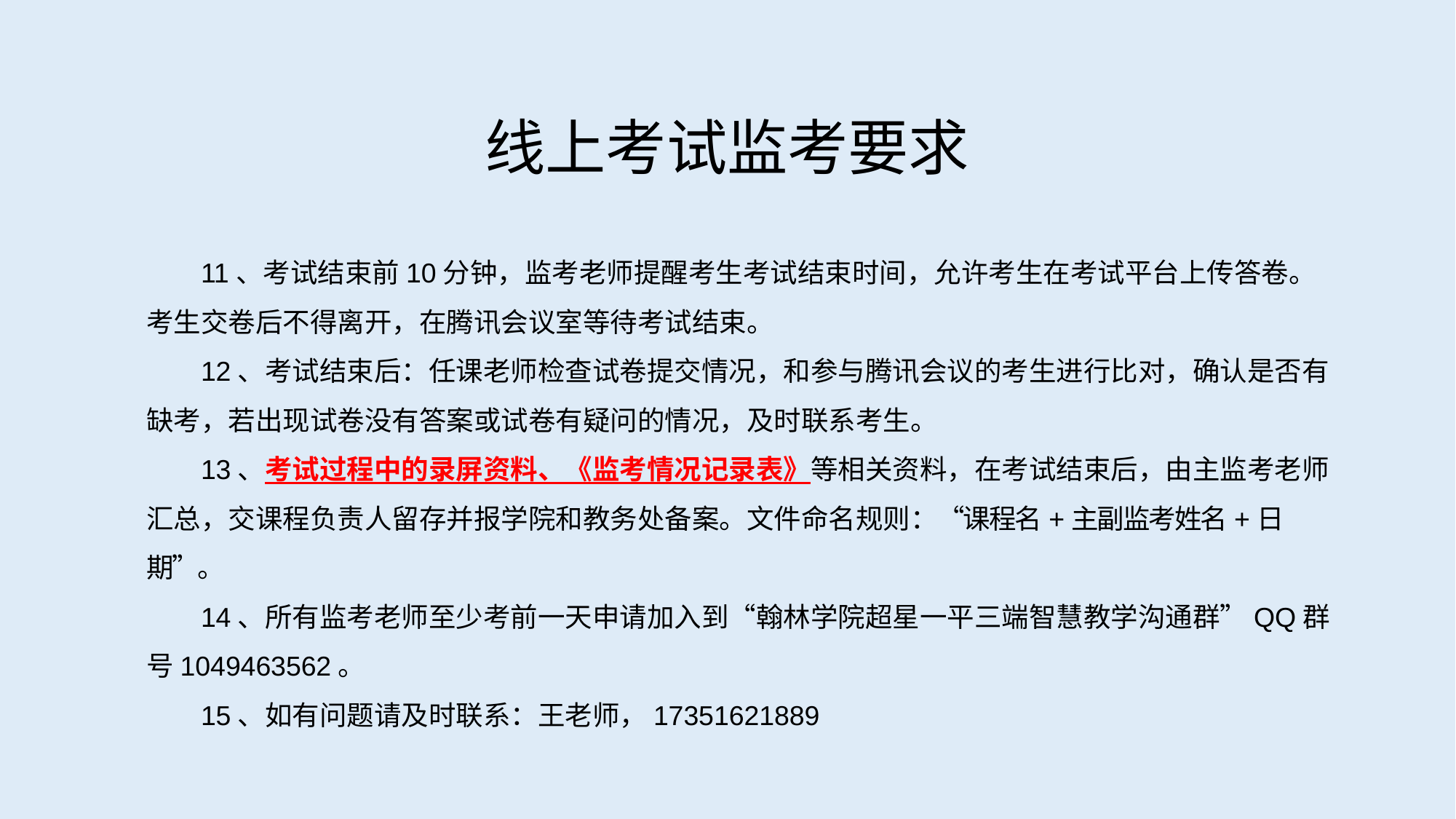

线上考试监考要求
11、考试结束前10分钟，监考老师提醒考生考试结束时间，允许考生在考试平台上传答卷。考生交卷后不得离开，在腾讯会议室等待考试结束。
12、考试结束后：任课老师检查试卷提交情况，和参与腾讯会议的考生进行比对，确认是否有缺考，若出现试卷没有答案或试卷有疑问的情况，及时联系考生。
13、考试过程中的录屏资料、《监考情况记录表》等相关资料，在考试结束后，由主监考老师汇总，交课程负责人留存并报学院和教务处备案。文件命名规则：“课程名+主副监考姓名+日期”。
14、所有监考老师至少考前一天申请加入到“翰林学院超星一平三端智慧教学沟通群”QQ群号1049463562。
15、如有问题请及时联系：王老师，17351621889